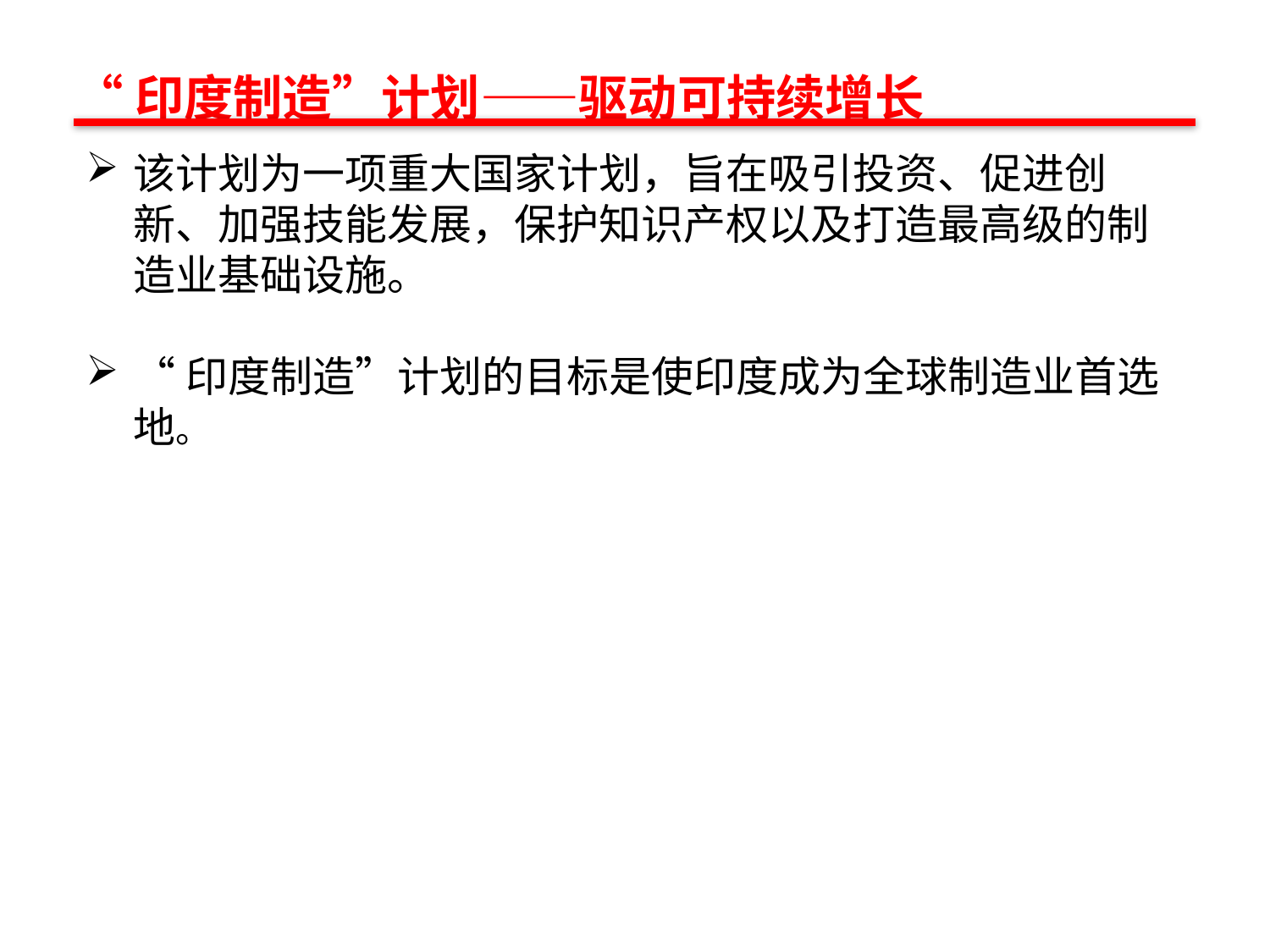

“印度制造”计划——驱动可持续增长
该计划为一项重大国家计划，旨在吸引投资、促进创新、加强技能发展，保护知识产权以及打造最高级的制造业基础设施。

“印度制造”计划的目标是使印度成为全球制造业首选地。